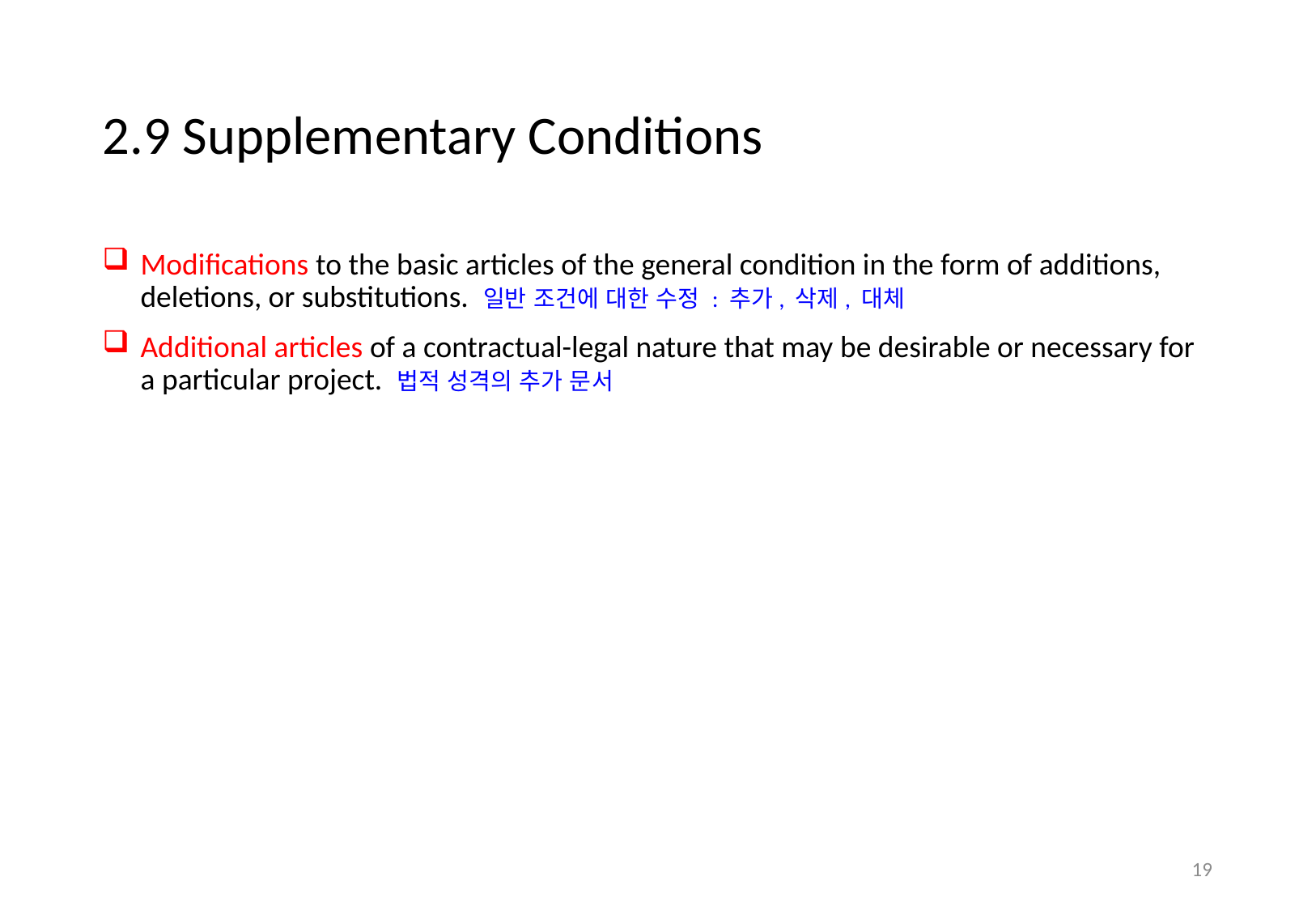

# 2.9 Supplementary Conditions
Modifications to the basic articles of the general condition in the form of additions, deletions, or substitutions. 일반 조건에 대한 수정 : 추가, 삭제, 대체
Additional articles of a contractual-legal nature that may be desirable or necessary for a particular project. 법적 성격의 추가 문서
19